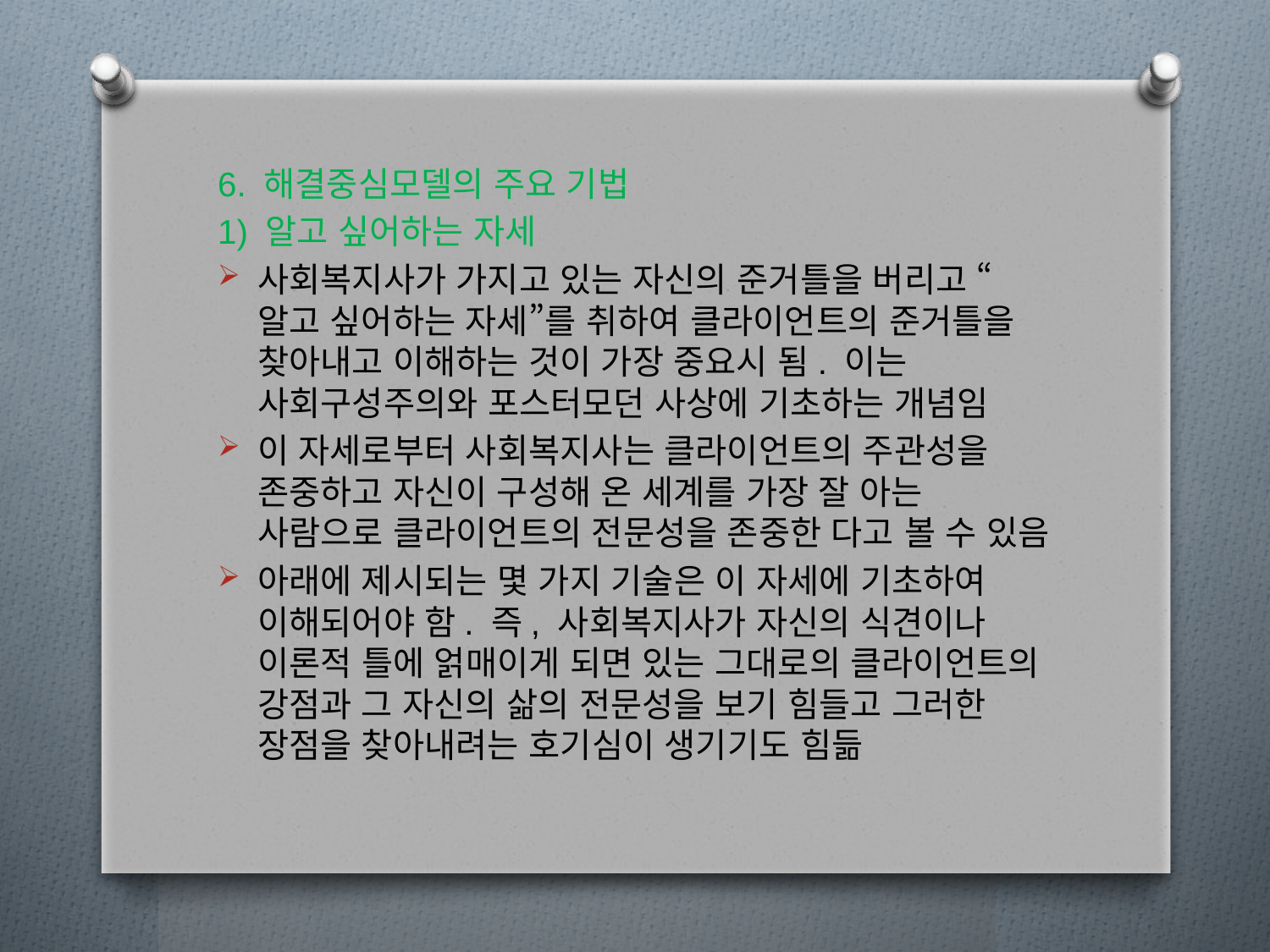

6. 해결중심모델의 주요 기법
1) 알고 싶어하는 자세
사회복지사가 가지고 있는 자신의 준거틀을 버리고 “알고 싶어하는 자세”를 취하여 클라이언트의 준거틀을 찾아내고 이해하는 것이 가장 중요시 됨. 이는 사회구성주의와 포스터모던 사상에 기초하는 개념임
이 자세로부터 사회복지사는 클라이언트의 주관성을 존중하고 자신이 구성해 온 세계를 가장 잘 아는 사람으로 클라이언트의 전문성을 존중한 다고 볼 수 있음
아래에 제시되는 몇 가지 기술은 이 자세에 기초하여 이해되어야 함. 즉, 사회복지사가 자신의 식견이나 이론적 틀에 얽매이게 되면 있는 그대로의 클라이언트의 강점과 그 자신의 삶의 전문성을 보기 힘들고 그러한 장점을 찾아내려는 호기심이 생기기도 힘듦